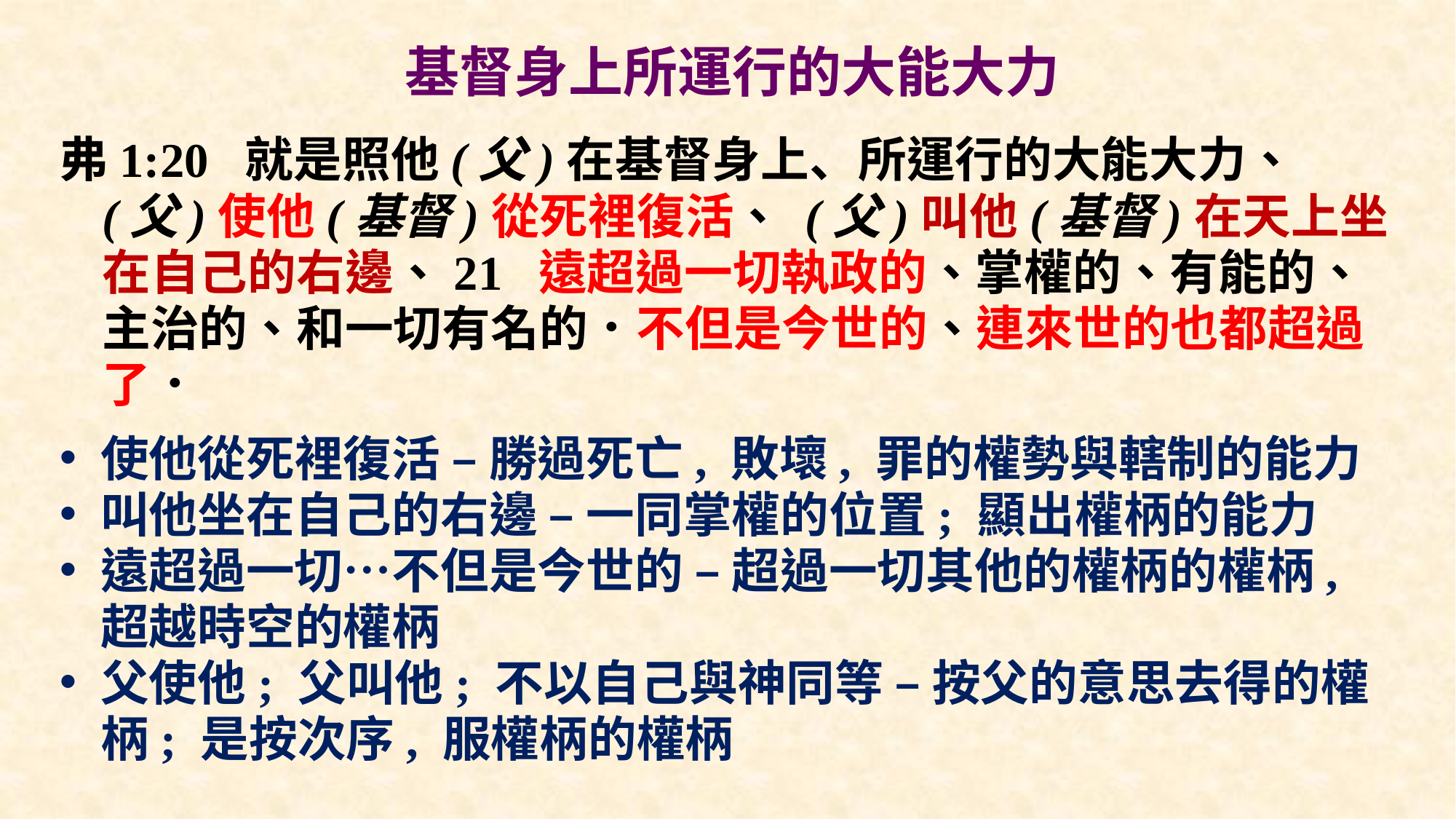

# 基督身上所運行的大能大力
弗1:20  就是照他(父)在基督身上、所運行的大能大力、 (父)使他(基督)從死裡復活、 (父)叫他(基督)在天上坐在自己的右邊、21  遠超過一切執政的、掌權的、有能的、主治的、和一切有名的．不但是今世的、連來世的也都超過了．
使他從死裡復活 – 勝過死亡, 敗壞, 罪的權勢與轄制的能力
叫他坐在自己的右邊 – 一同掌權的位置; 顯出權柄的能力
遠超過一切…不但是今世的 – 超過一切其他的權柄的權柄, 超越時空的權柄
父使他; 父叫他; 不以自己與神同等 – 按父的意思去得的權柄; 是按次序, 服權柄的權柄